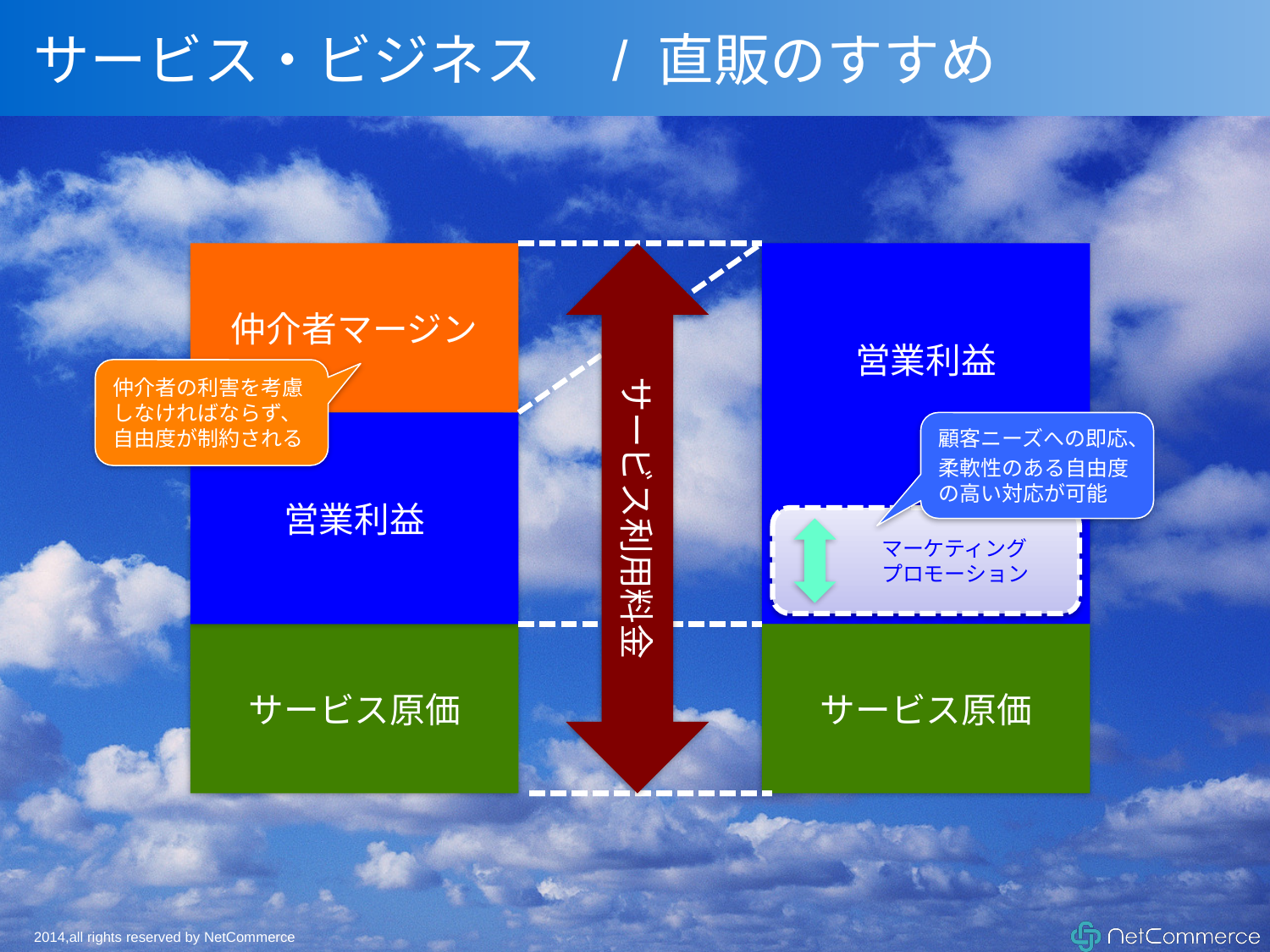

# サービス・ビジネス　/ 直販のすすめ
仲介者マージン
営業利益

顧客ニーズへの即応、
柔軟性のある自由度の高い対応が可能

マーケティング
プロモーション
サービス原価
サービス利用料金
仲介者の利害を考慮しなければならず、自由度が制約される
営業利益
サービス原価